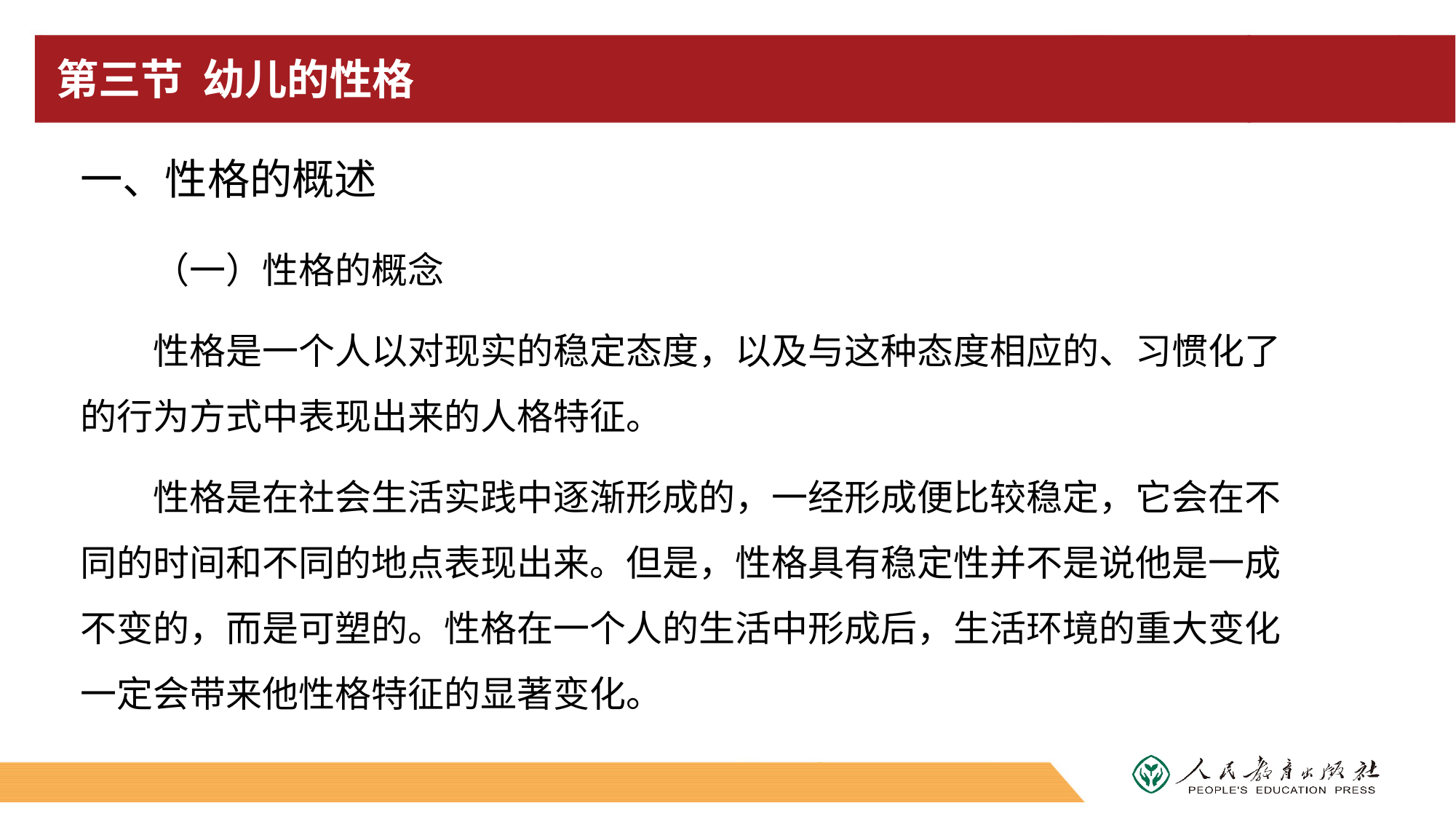

# 第三节  幼儿的性格
一、性格的概述
（一）性格的概念
性格是一个人以对现实的稳定态度，以及与这种态度相应的、习惯化了的行为方式中表现出来的人格特征。
性格是在社会生活实践中逐渐形成的，一经形成便比较稳定，它会在不同的时间和不同的地点表现出来。但是，性格具有稳定性并不是说他是一成不变的，而是可塑的。性格在一个人的生活中形成后，生活环境的重大变化一定会带来他性格特征的显著变化。